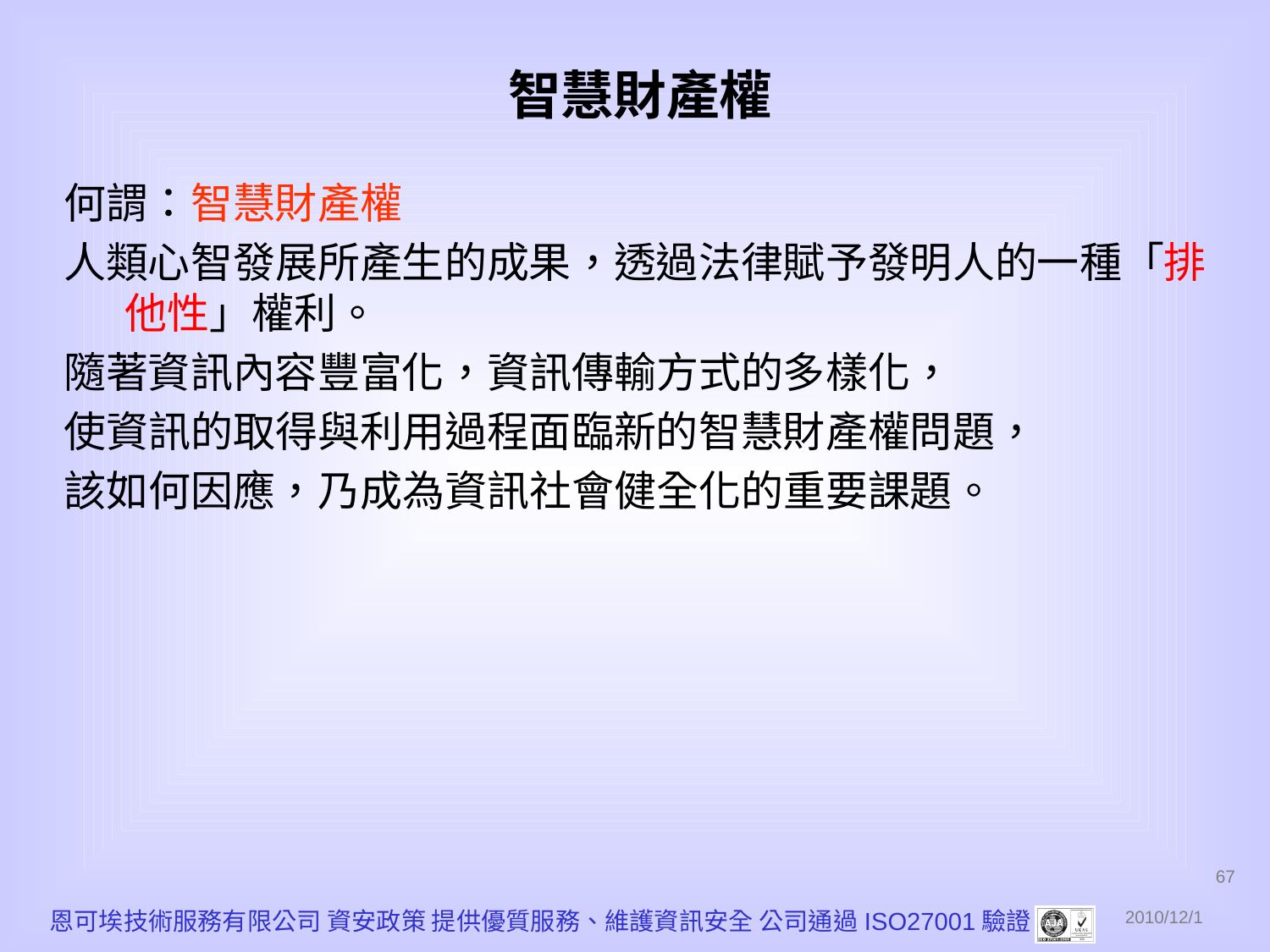

智慧財產權
何謂：智慧財產權
人類心智發展所產生的成果，透過法律賦予發明人的一種「排他性」權利。
隨著資訊內容豐富化，資訊傳輸方式的多樣化，
使資訊的取得與利用過程面臨新的智慧財產權問題，
該如何因應，乃成為資訊社會健全化的重要課題。

67
恩可埃技術服務有限公司 資安政策 提供優質服務、維護資訊安全 公司通過ISO27001驗證
2010/12/1